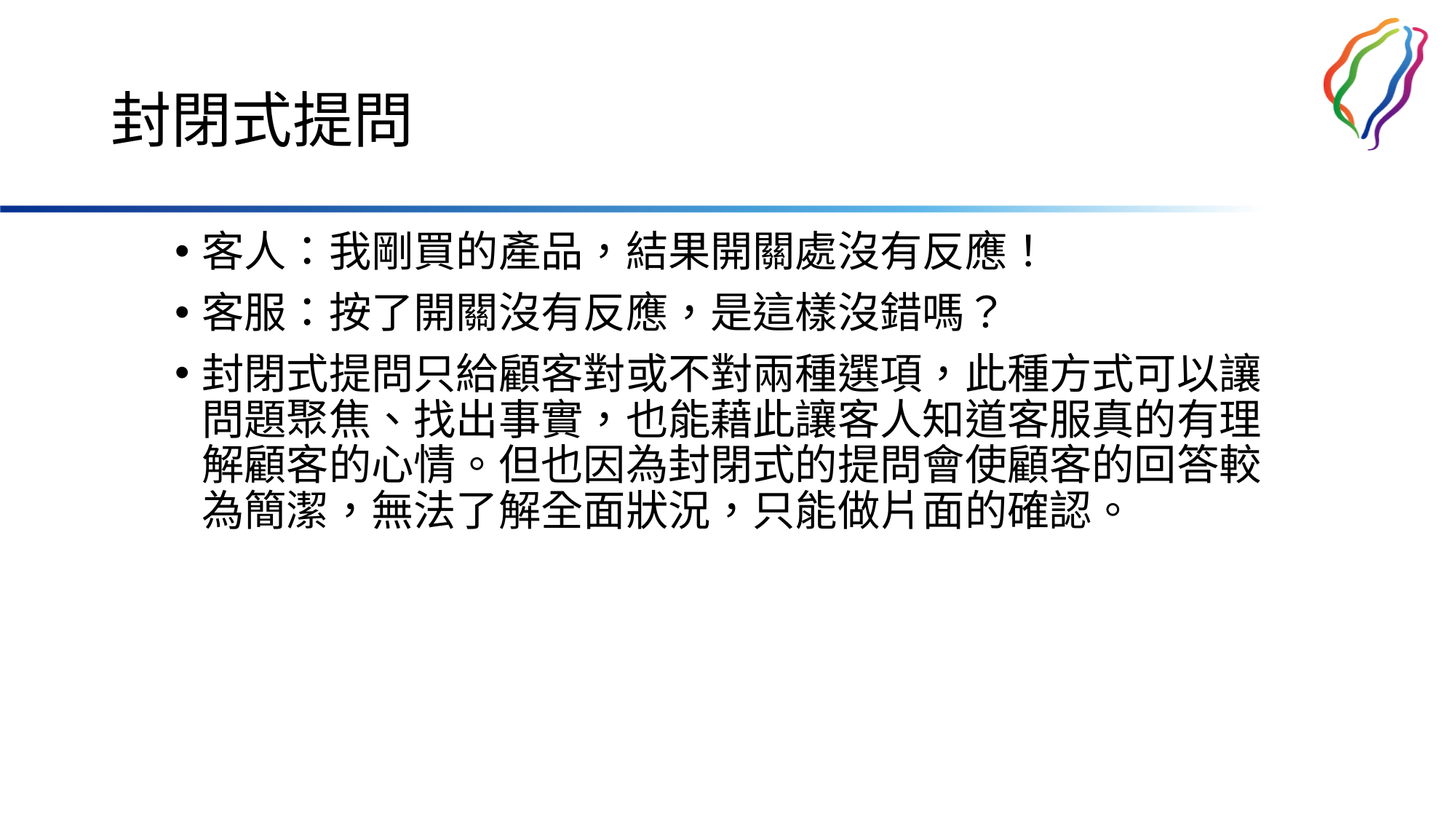

# 封閉式提問
客人：我剛買的產品，結果開關處沒有反應！
客服：按了開關沒有反應，是這樣沒錯嗎？
封閉式提問只給顧客對或不對兩種選項，此種方式可以讓問題聚焦、找出事實，也能藉此讓客人知道客服真的有理解顧客的心情。但也因為封閉式的提問會使顧客的回答較為簡潔，無法了解全面狀況，只能做片面的確認。